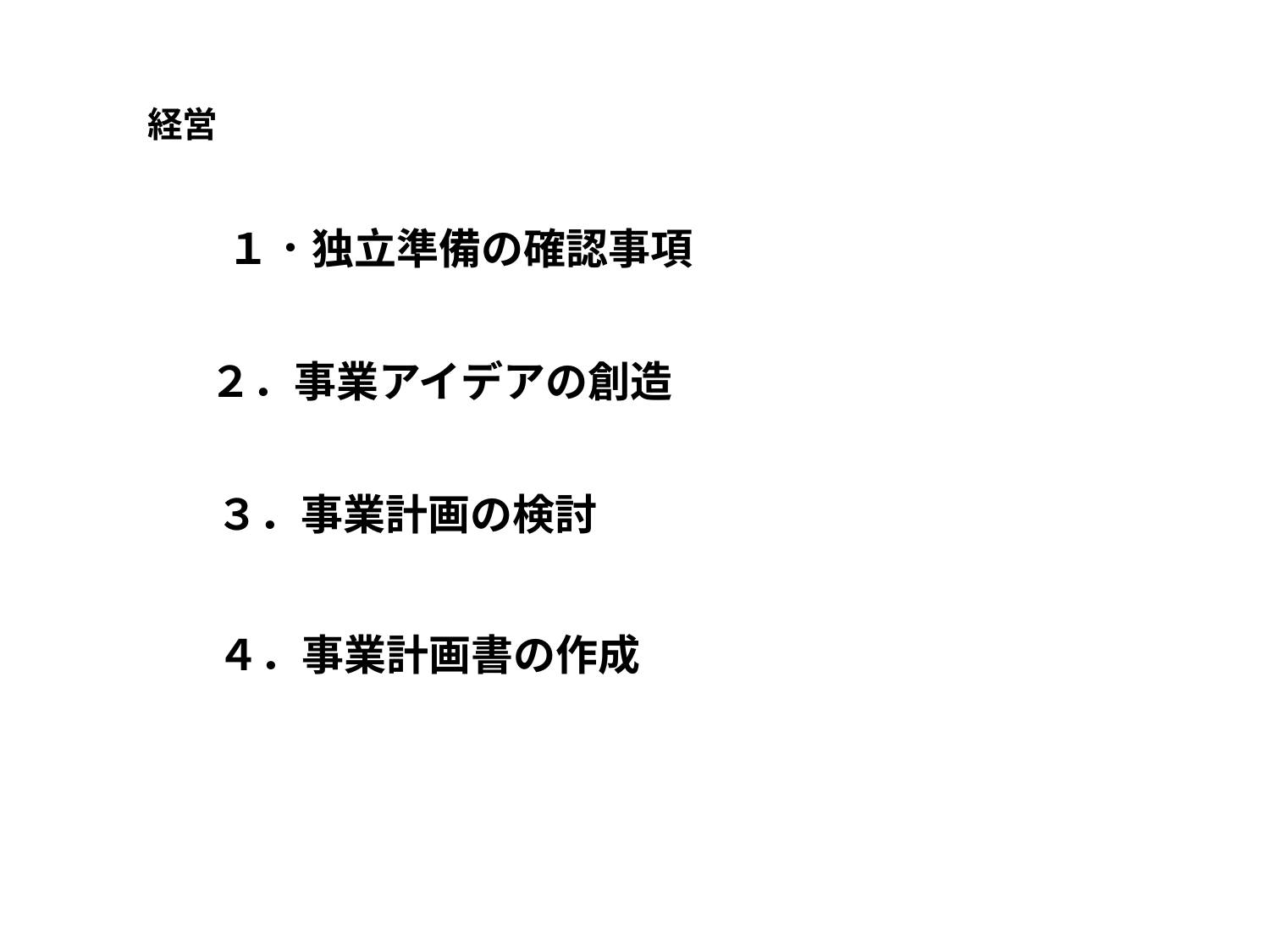

経営
１．独立準備の確認事項
２．事業アイデアの創造
３．事業計画の検討
４．事業計画書の作成